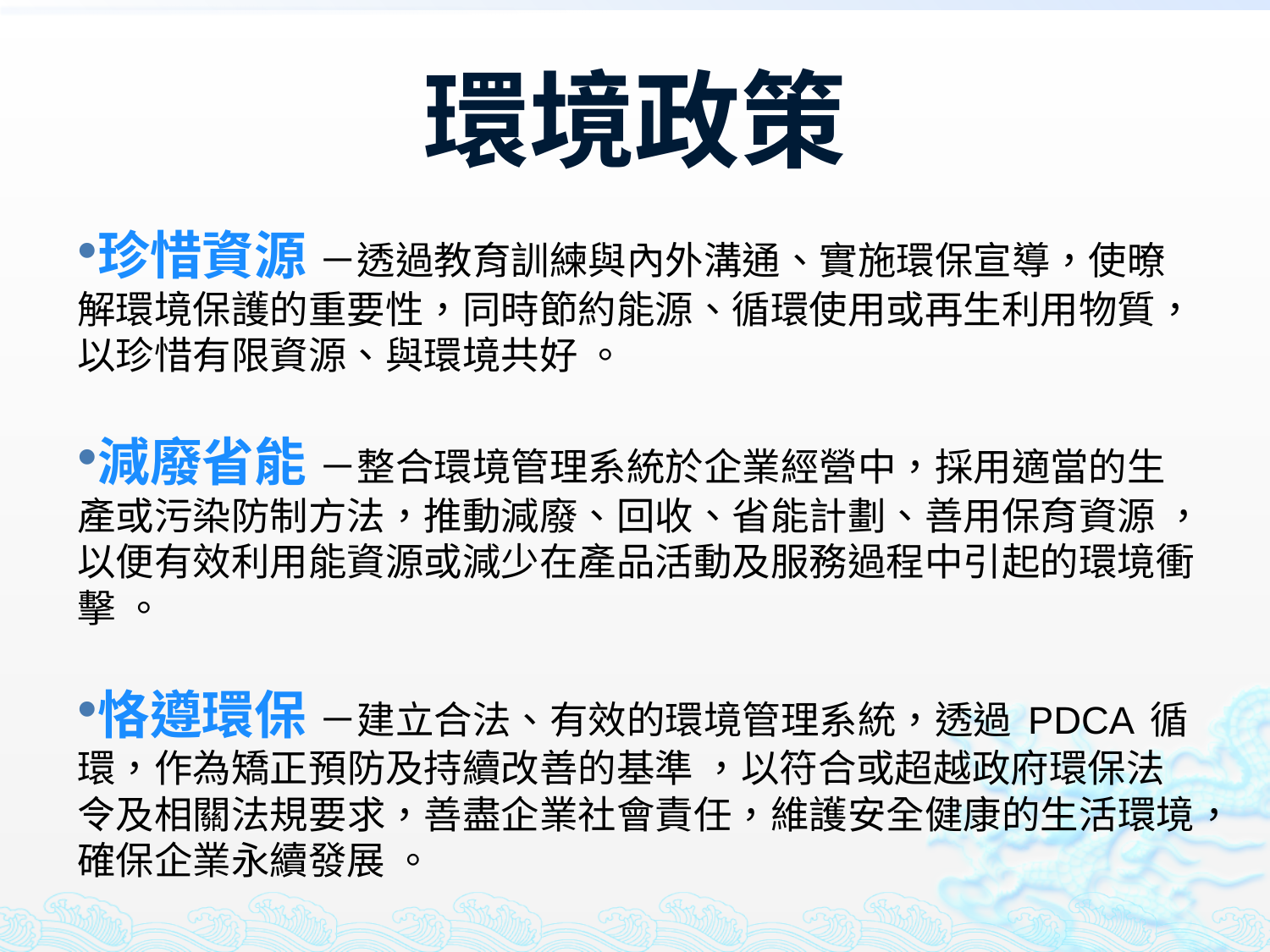

# 環境政策
珍惜資源 －透過教育訓練與內外溝通、實施環保宣導，使暸解環境保護的重要性，同時節約能源、循環使用或再生利用物質，以珍惜有限資源、與環境共好 。
減廢省能 －整合環境管理系統於企業經營中，採用適當的生產或污染防制方法，推動減廢、回收、省能計劃、善用保育資源 ，以便有效利用能資源或減少在產品活動及服務過程中引起的環境衝擊 。
恪遵環保 －建立合法、有效的環境管理系統，透過 PDCA 循環，作為矯正預防及持續改善的基準 ，以符合或超越政府環保法令及相關法規要求，善盡企業社會責任，維護安全健康的生活環境，確保企業永續發展 。